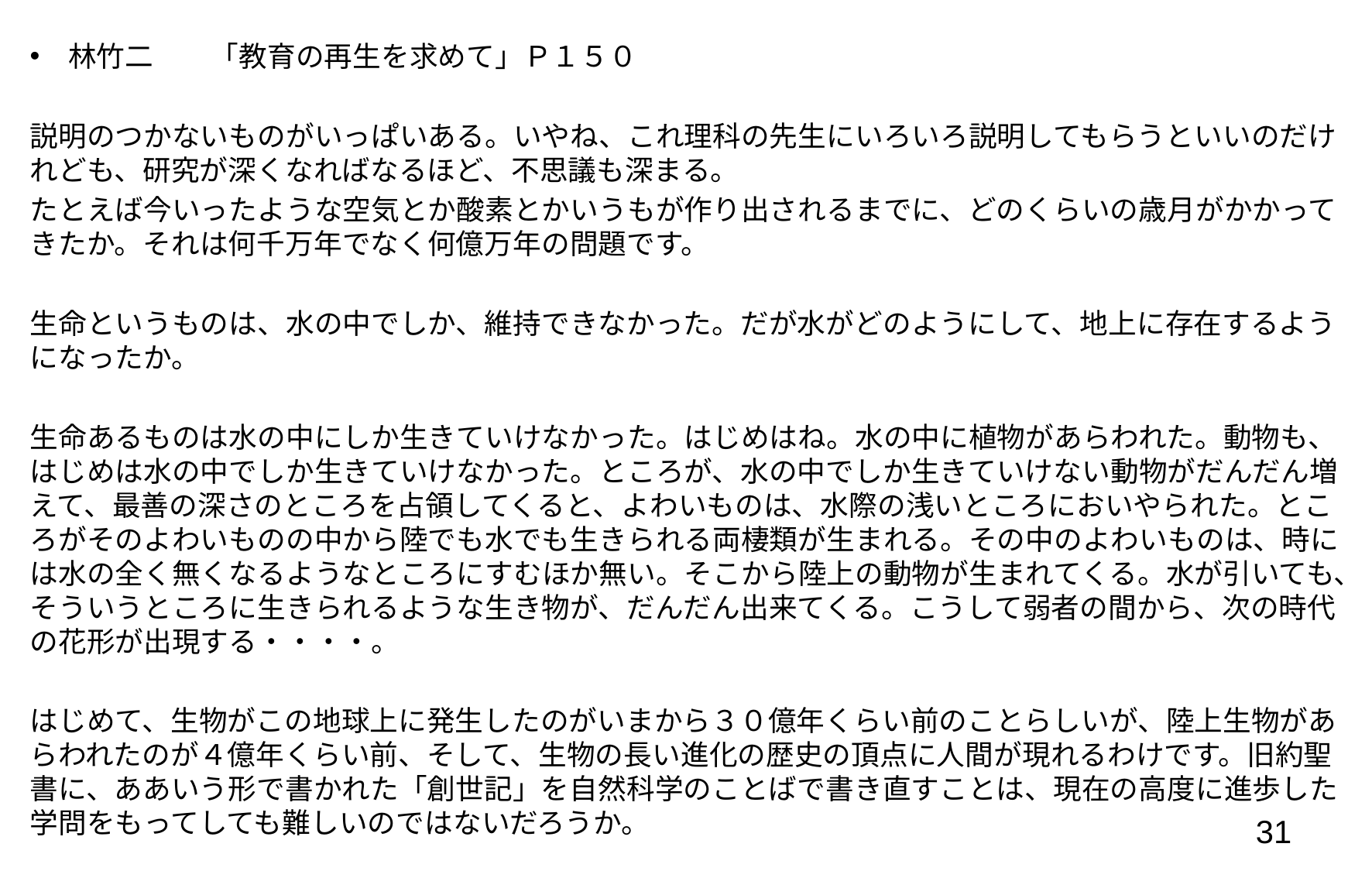

林竹二　　「教育の再生を求めて」Ｐ１５０

説明のつかないものがいっぱいある。いやね、これ理科の先生にいろいろ説明してもらうといいのだけれども、研究が深くなればなるほど、不思議も深まる。
たとえば今いったような空気とか酸素とかいうもが作り出されるまでに、どのくらいの歳月がかかってきたか。それは何千万年でなく何億万年の問題です。

生命というものは、水の中でしか、維持できなかった。だが水がどのようにして、地上に存在するようになったか。

生命あるものは水の中にしか生きていけなかった。はじめはね。水の中に植物があらわれた。動物も、はじめは水の中でしか生きていけなかった。ところが、水の中でしか生きていけない動物がだんだん増えて、最善の深さのところを占領してくると、よわいものは、水際の浅いところにおいやられた。ところがそのよわいものの中から陸でも水でも生きられる両棲類が生まれる。その中のよわいものは、時には水の全く無くなるようなところにすむほか無い。そこから陸上の動物が生まれてくる。水が引いても、そういうところに生きられるような生き物が、だんだん出来てくる。こうして弱者の間から、次の時代の花形が出現する・・・・。

はじめて、生物がこの地球上に発生したのがいまから３０億年くらい前のことらしいが、陸上生物があらわれたのが４億年くらい前、そして、生物の長い進化の歴史の頂点に人間が現れるわけです。旧約聖書に、ああいう形で書かれた「創世記」を自然科学のことばで書き直すことは、現在の高度に進歩した学問をもってしても難しいのではないだろうか。

31